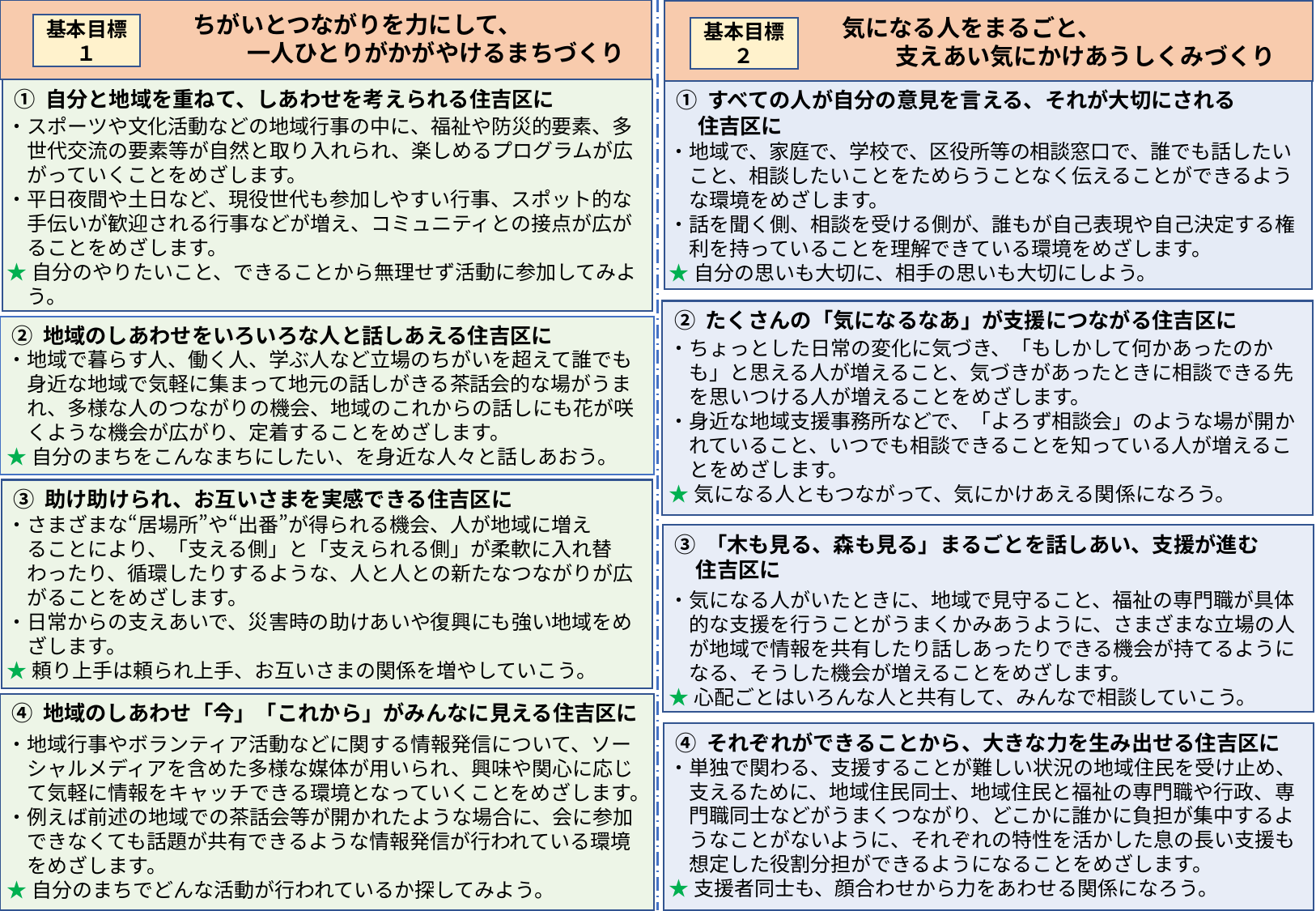

ちがいとつながりを力にして、
　　　一人ひとりがかがやけるまちづくり
　気になる人をまるごと、
　　　支えあい気にかけあうしくみづくり
基本目標
１
基本目標
２
① 自分と地域を重ねて、しあわせを考えられる住吉区に
① すべての人が自分の意見を言える、それが大切にされる
　住吉区に
・スポーツや文化活動などの地域行事の中に、福祉や防災的要素、多
　世代交流の要素等が自然と取り入れられ、楽しめるプログラムが広
　がっていくことをめざします。
・平日夜間や土日など、現役世代も参加しやすい行事、スポット的な
　手伝いが歓迎される行事などが増え、コミュニティとの接点が広が
　ることをめざします。
★自分のやりたいこと、できることから無理せず活動に参加してみよ
　う。
・地域で、家庭で、学校で、区役所等の相談窓口で、誰でも話したい
　こと、相談したいことをためらうことなく伝えることができるよう
　な環境をめざします。
・話を聞く側、相談を受ける側が、誰もが自己表現や自己決定する権
　利を持っていることを理解できている環境をめざします。
★自分の思いも大切に、相手の思いも大切にしよう。
② たくさんの「気になるなあ」が支援につながる住吉区に
② 地域のしあわせをいろいろな人と話しあえる住吉区に

・ちょっとした日常の変化に気づき、「もしかして何かあったのか
　も」と思える人が増えること、気づきがあったときに相談できる先
　を思いつける人が増えることをめざします。
・身近な地域支援事務所などで、「よろず相談会」のような場が開か
　れていること、いつでも相談できることを知っている人が増えるこ
　とをめざします。
★気になる人ともつながって、気にかけあえる関係になろう。
・地域で暮らす人、働く人、学ぶ人など立場のちがいを超えて誰でも
　身近な地域で気軽に集まって地元の話しがきる茶話会的な場がうま
　れ、多様な人のつながりの機会、地域のこれからの話しにも花が咲
　くような機会が広がり、定着することをめざします。
★自分のまちをこんなまちにしたい、を身近な人々と話しあおう。
③ 助け助けられ、お互いさまを実感できる住吉区に
・さまざまな“居場所”や“出番”が得られる機会、人が地域に増え
　ることにより、「支える側」と「支えられる側」が柔軟に入れ替
　わったり、循環したりするような、人と人との新たなつながりが広
　がることをめざします。
・日常からの支えあいで、災害時の助けあいや復興にも強い地域をめ
　ざします。
★頼り上手は頼られ上手、お互いさまの関係を増やしていこう。
③ 「木も見る、森も見る」まるごとを話しあい、支援が進む
　住吉区に
・気になる人がいたときに、地域で見守ること、福祉の専門職が具体
　的な支援を行うことがうまくかみあうように、さまざまな立場の人
　が地域で情報を共有したり話しあったりできる機会が持てるように
　なる、そうした機会が増えることをめざします。
★心配ごとはいろんな人と共有して、みんなで相談していこう。
④ 地域のしあわせ「今」「これから」がみんなに見える住吉区に
④ それぞれができることから、大きな力を生み出せる住吉区に
・地域行事やボランティア活動などに関する情報発信について、ソー
　シャルメディアを含めた多様な媒体が用いられ、興味や関心に応じ
　て気軽に情報をキャッチできる環境となっていくことをめざします。
・例えば前述の地域での茶話会等が開かれたような場合に、会に参加
　できなくても話題が共有できるような情報発信が行われている環境
　をめざします。
★自分のまちでどんな活動が行われているか探してみよう。
・単独で関わる、支援することが難しい状況の地域住民を受け止め、
　支えるために、地域住民同士、地域住民と福祉の専門職や行政、専
　門職同士などがうまくつながり、どこかに誰かに負担が集中するよ
　うなことがないように、それぞれの特性を活かした息の長い支援も
　想定した役割分担ができるようになることをめざします。
★支援者同士も、顔合わせから力をあわせる関係になろう。